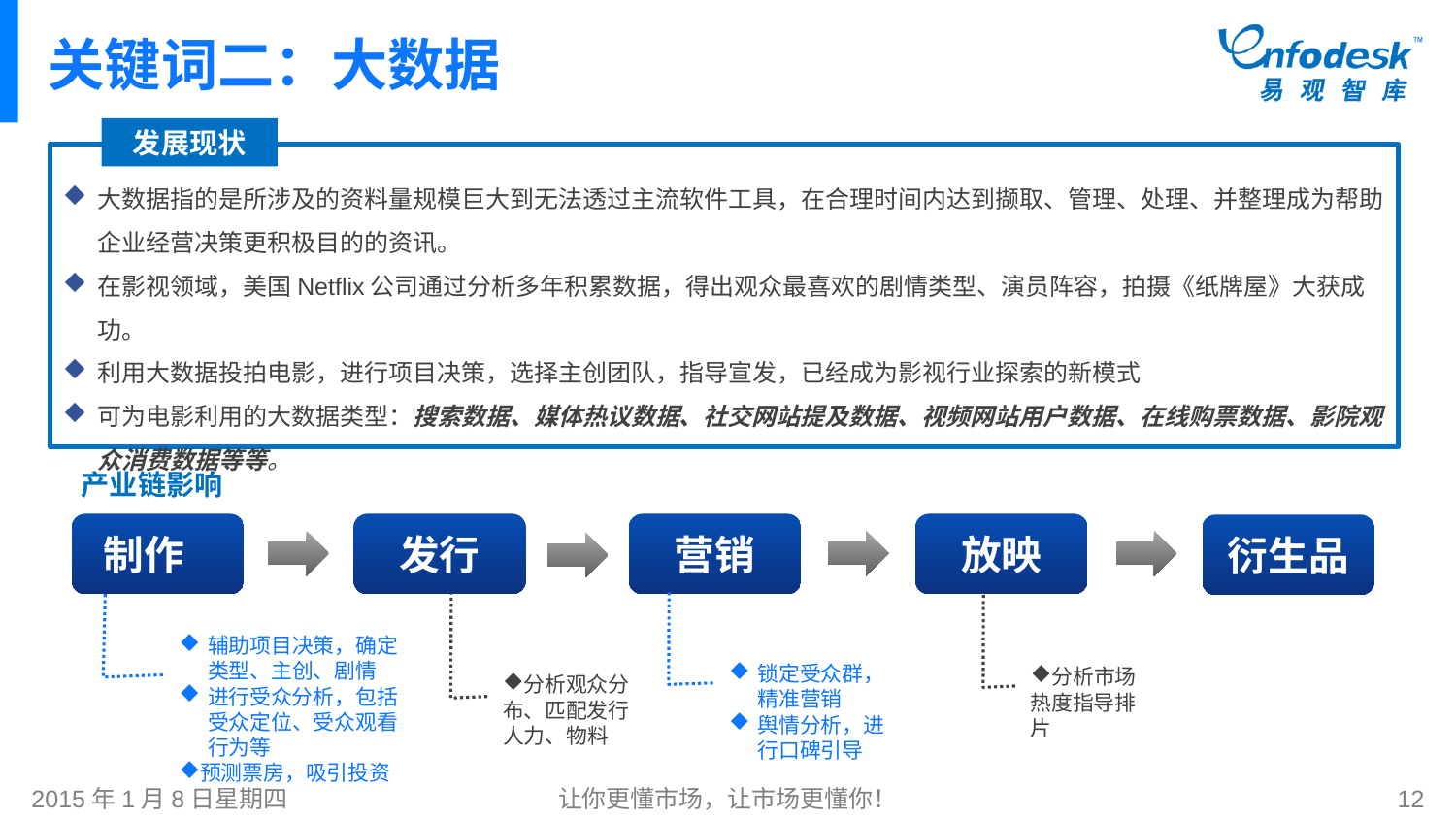

# 关键词二：大数据
发展现状

大数据指的是所涉及的资料量规模巨大到无法透过主流软件工具，在合理时间内达到撷取、管理、处理、并整理成为帮助企业经营决策更积极目的的资讯。
在影视领域，美国Netflix公司通过分析多年积累数据，得出观众最喜欢的剧情类型、演员阵容，拍摄《纸牌屋》大获成功。
利用大数据投拍电影，进行项目决策，选择主创团队，指导宣发，已经成为影视行业探索的新模式
可为电影利用的大数据类型：搜索数据、媒体热议数据、社交网站提及数据、视频网站用户数据、在线购票数据、影院观众消费数据等等。

产业链影响
制作
发行
营销
放映
衍生品

辅助项目决策，确定类型、主创、剧情
进行受众分析，包括受众定位、受众观看行为等
预测票房，吸引投资

锁定受众群，精准营销
舆情分析，进行口碑引导
分析市场热度指导排片
分析观众分布、匹配发行人力、物料

2015年1月8日星期四
让你更懂市场，让市场更懂你！
12